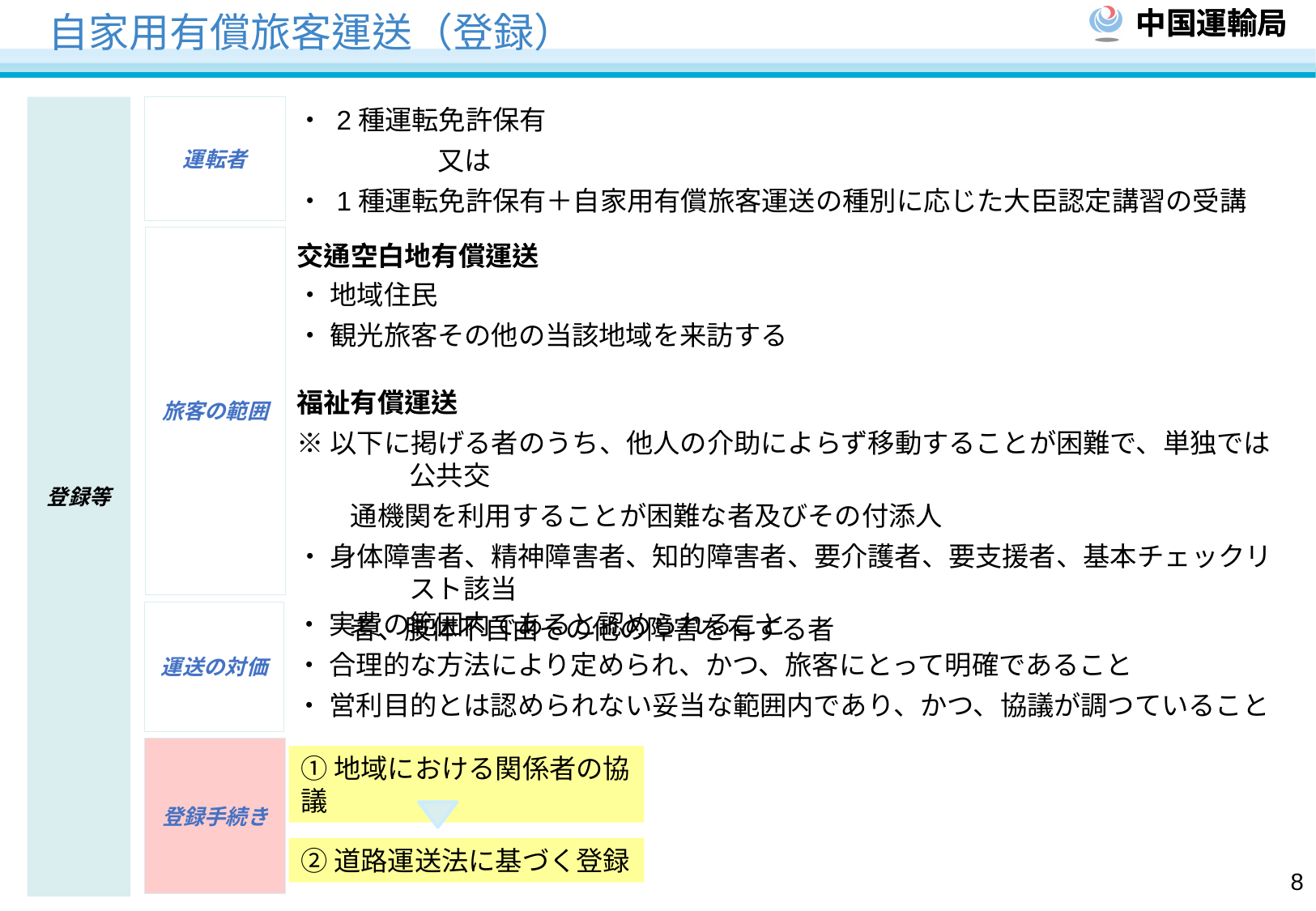

# 自家用有償旅客運送（登録）
登録等
運転者
・ 2種運転免許保有
　　　　　 又は
・ 1種運転免許保有＋自家用有償旅客運送の種別に応じた大臣認定講習の受講
旅客の範囲
交通空白地有償運送
・ 地域住民
・ 観光旅客その他の当該地域を来訪する

福祉有償運送
※以下に掲げる者のうち、他人の介助によらず移動することが困難で、単独では公共交
　　通機関を利用することが困難な者及びその付添人
・ 身体障害者、精神障害者、知的障害者、要介護者、要支援者、基本チェックリスト該当
　　者、肢体不自由その他の障害を有する者
運送の対価
・ 実費の範囲内であると認められること
・ 合理的な方法により定められ、かつ、旅客にとって明確であること
・ 営利目的とは認められない妥当な範囲内であり、かつ、協議が調つていること
登録手続き
①地域における関係者の協議

8
②道路運送法に基づく登録